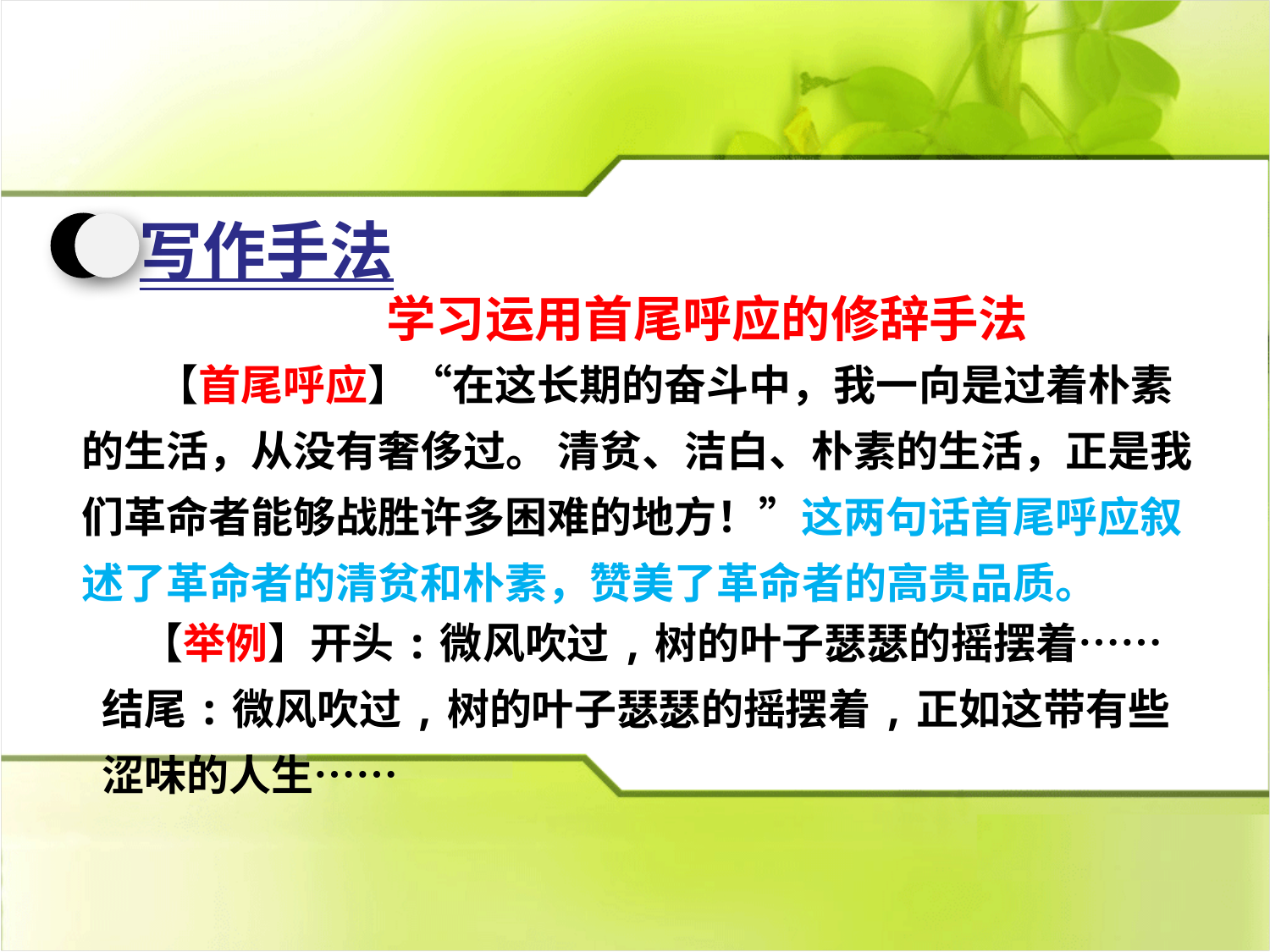

写作手法

学习运用首尾呼应的修辞手法
【首尾呼应】“在这长期的奋斗中，我一向是过着朴素的生活，从没有奢侈过。 清贫、洁白、朴素的生活，正是我们革命者能够战胜许多困难的地方！”这两句话首尾呼应叙述了革命者的清贫和朴素，赞美了革命者的高贵品质。
   【举例】开头:微风吹过,树的叶子瑟瑟的摇摆着…… 结尾:微风吹过,树的叶子瑟瑟的摇摆着,正如这带有些涩味的人生……